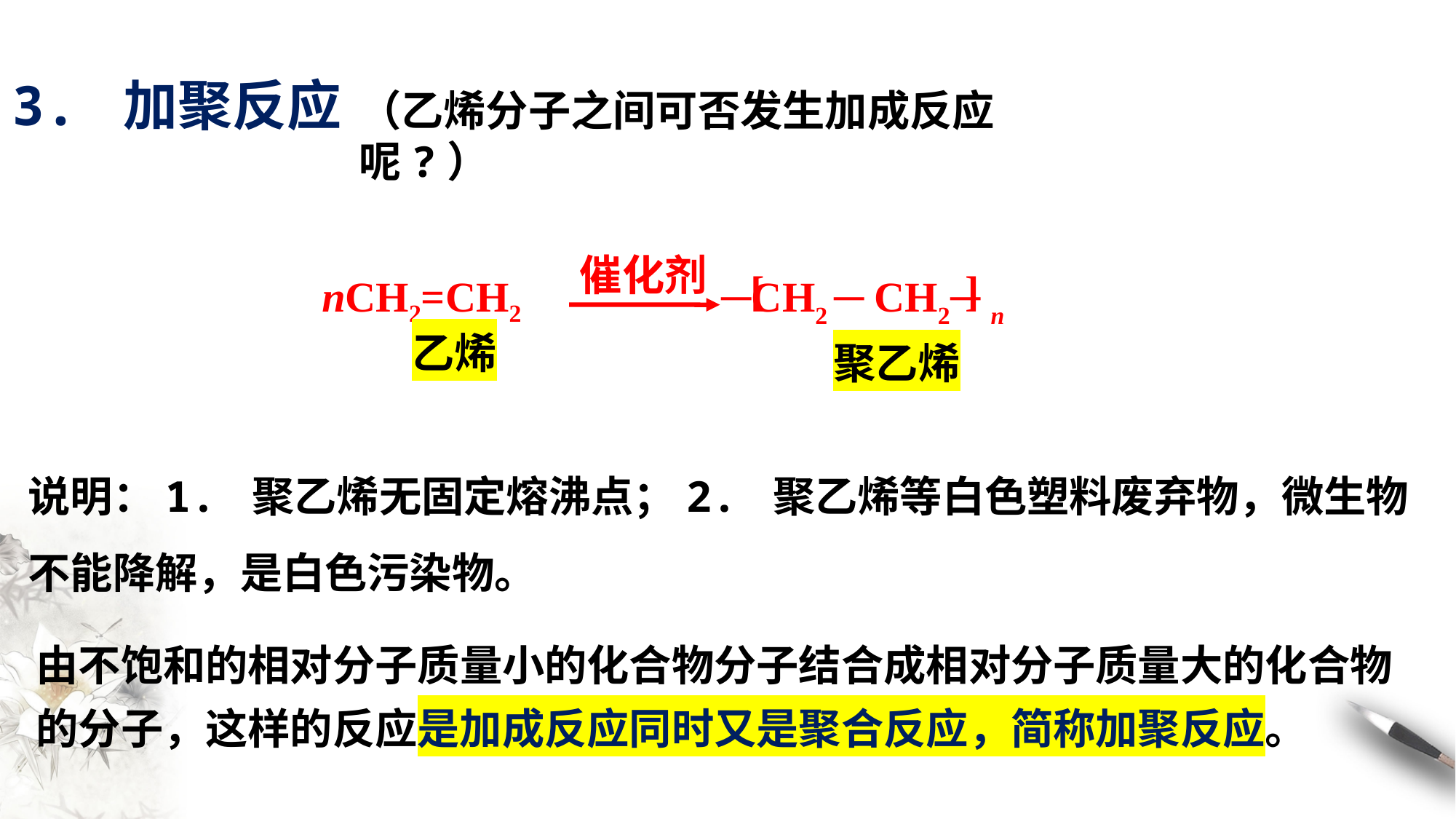

3. 加聚反应
（乙烯分子之间可否发生加成反应呢?）
催化剂
[                   ]
nCH2=CH2                   ─CH2 ─ CH2─ n

乙烯
聚乙烯
说明：1. 聚乙烯无固定熔沸点；2. 聚乙烯等白色塑料废弃物，微生物不能降解，是白色污染物。
由不饱和的相对分子质量小的化合物分子结合成相对分子质量大的化合物的分子，这样的反应是加成反应同时又是聚合反应，简称加聚反应。